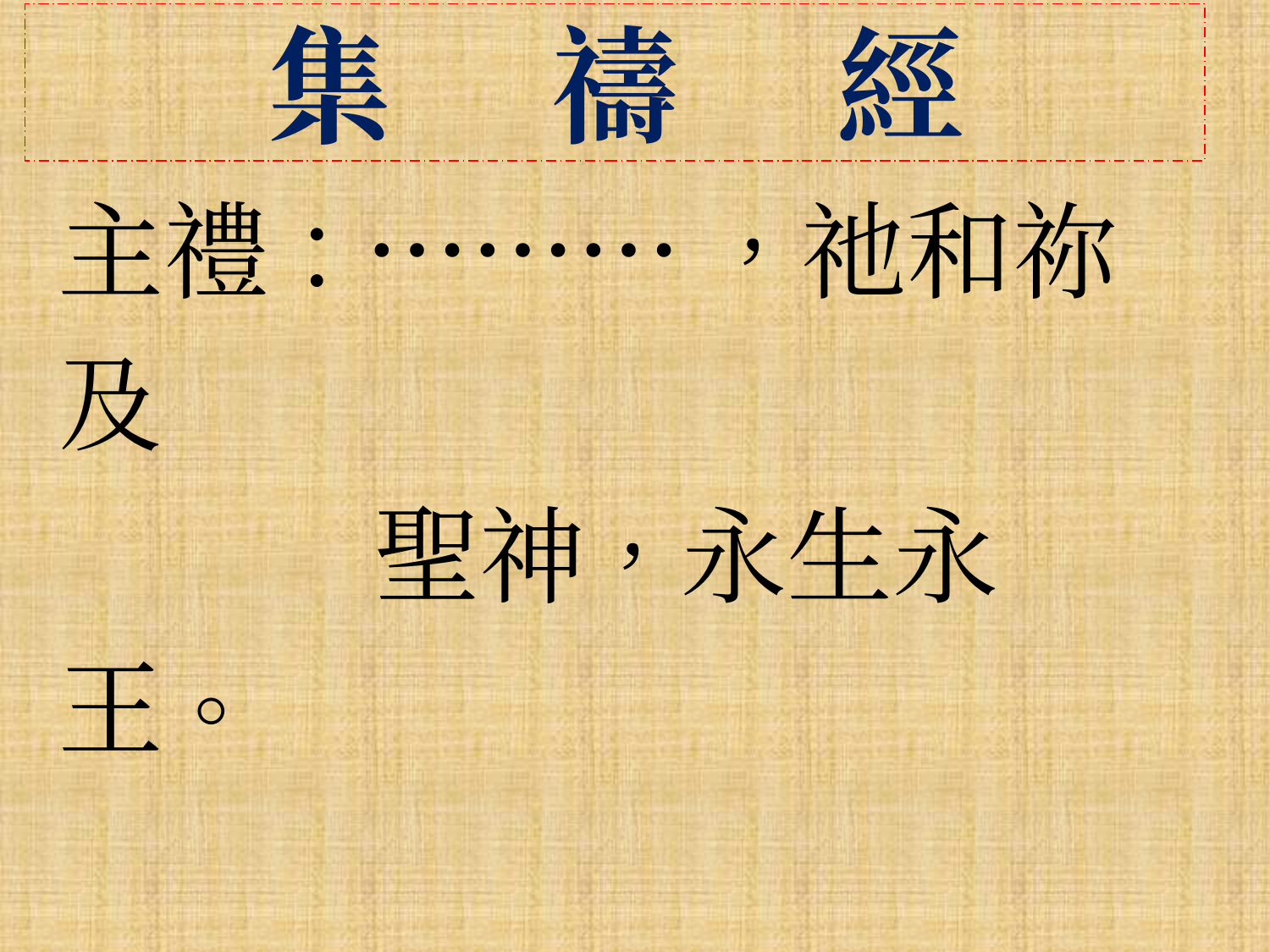

集     禱     經
主禮：……… ，祂和祢及
           聖神，永生永王。

全體：阿 們。